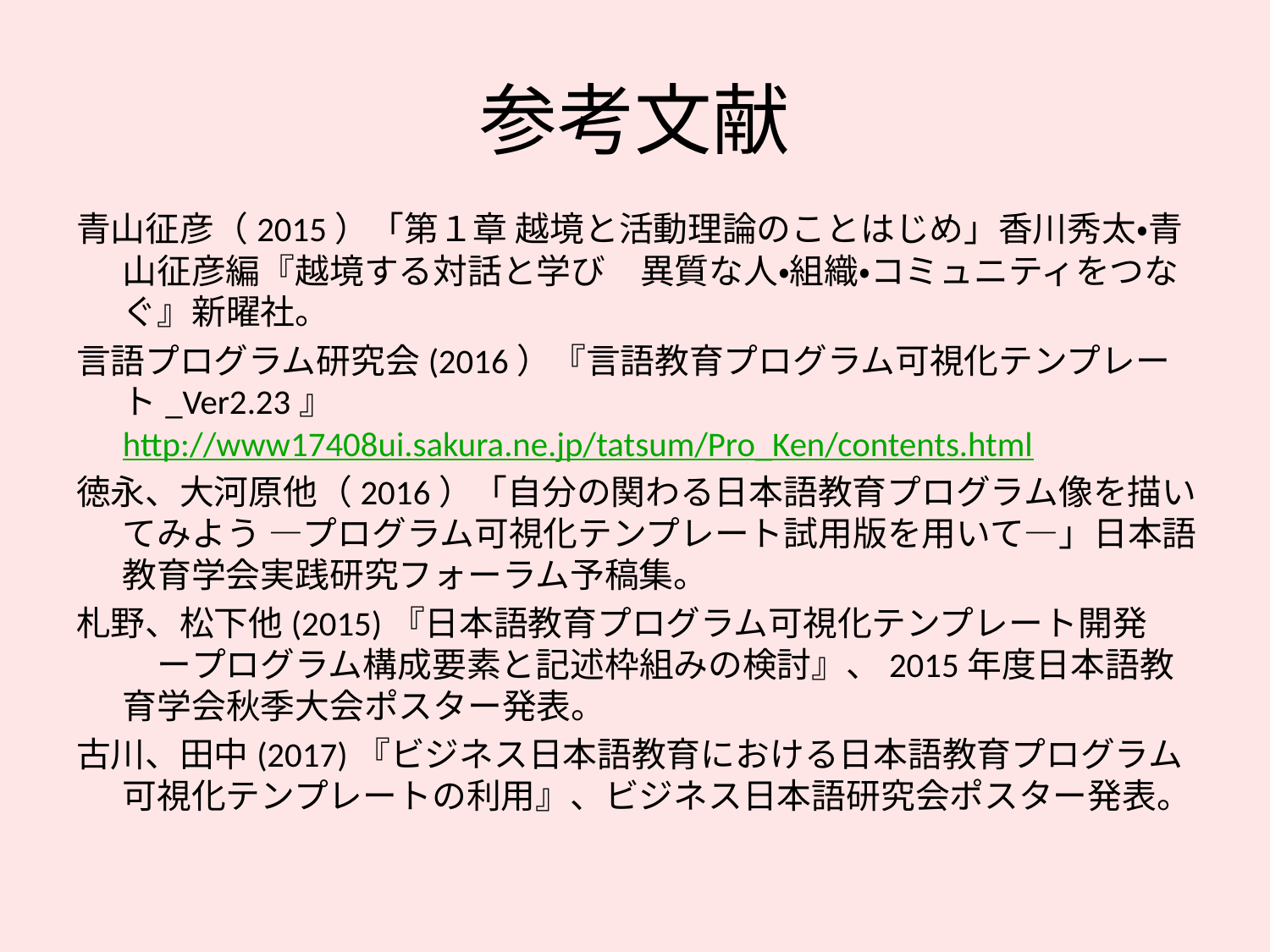

# 参考文献
青山征彦（2015）「第１章 越境と活動理論のことはじめ」香川秀太・青山征彦編『越境する対話と学び　異質な人・組織・コミュニティをつなぐ』新曜社。
言語プログラム研究会(2016）『言語教育プログラム可視化テンプレート_Ver2.23』http://www17408ui.sakura.ne.jp/tatsum/Pro_Ken/contents.html
徳永、大河原他（2016）「自分の関わる日本語教育プログラム像を描いてみよう ―プログラム可視化テンプレート試用版を用いて―」日本語教育学会実践研究フォーラム予稿集。
札野、松下他(2015)『日本語教育プログラム可視化テンプレート開発　ープログラム構成要素と記述枠組みの検討』、2015年度日本語教育学会秋季大会ポスター発表。
古川、田中(2017)『ビジネス日本語教育における日本語教育プログラム可視化テンプレートの利用』、ビジネス日本語研究会ポスター発表。